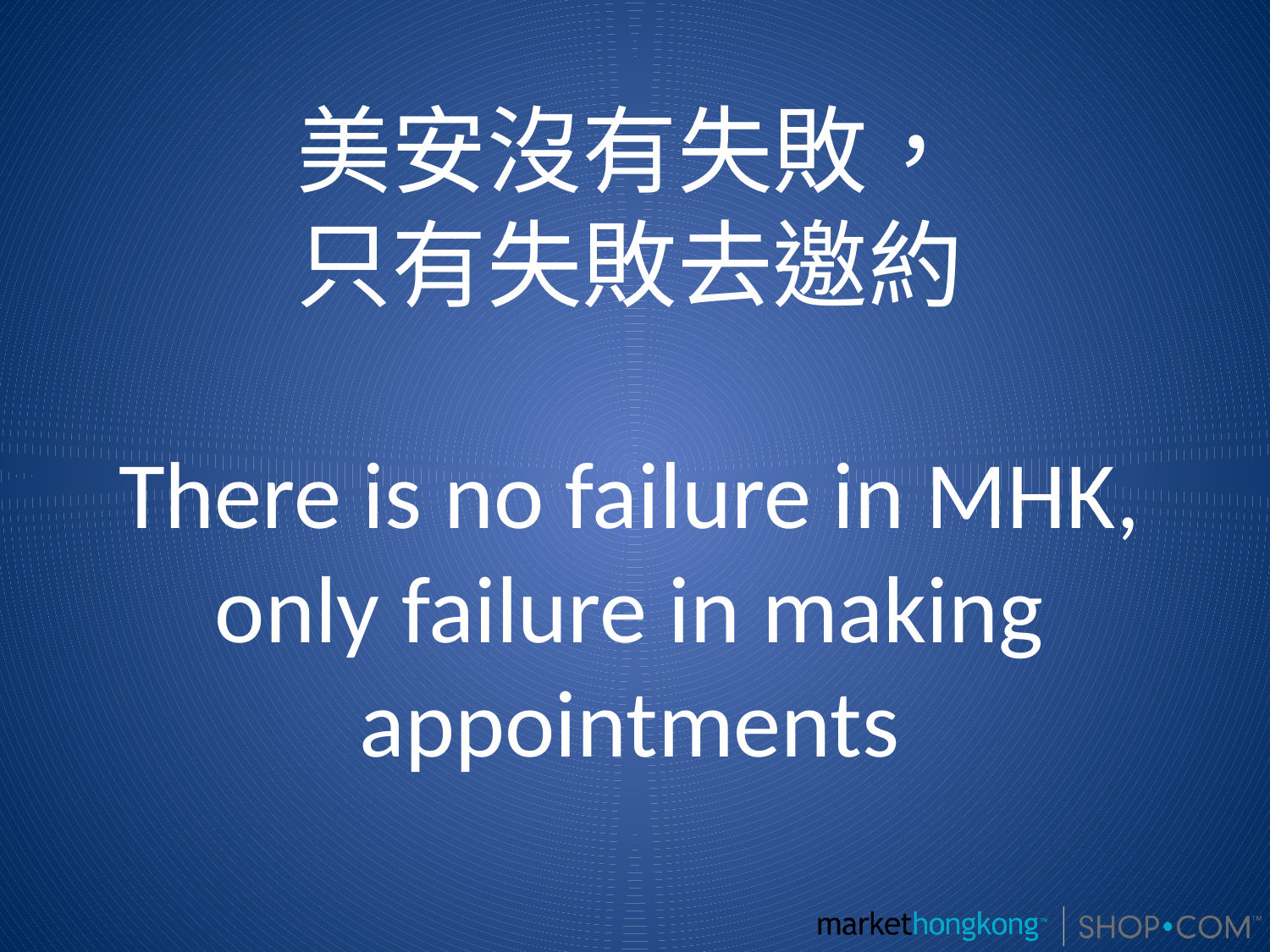

# 美安沒有失敗， 只有失敗去邀約 There is no failure in MHK, only failure in making appointments